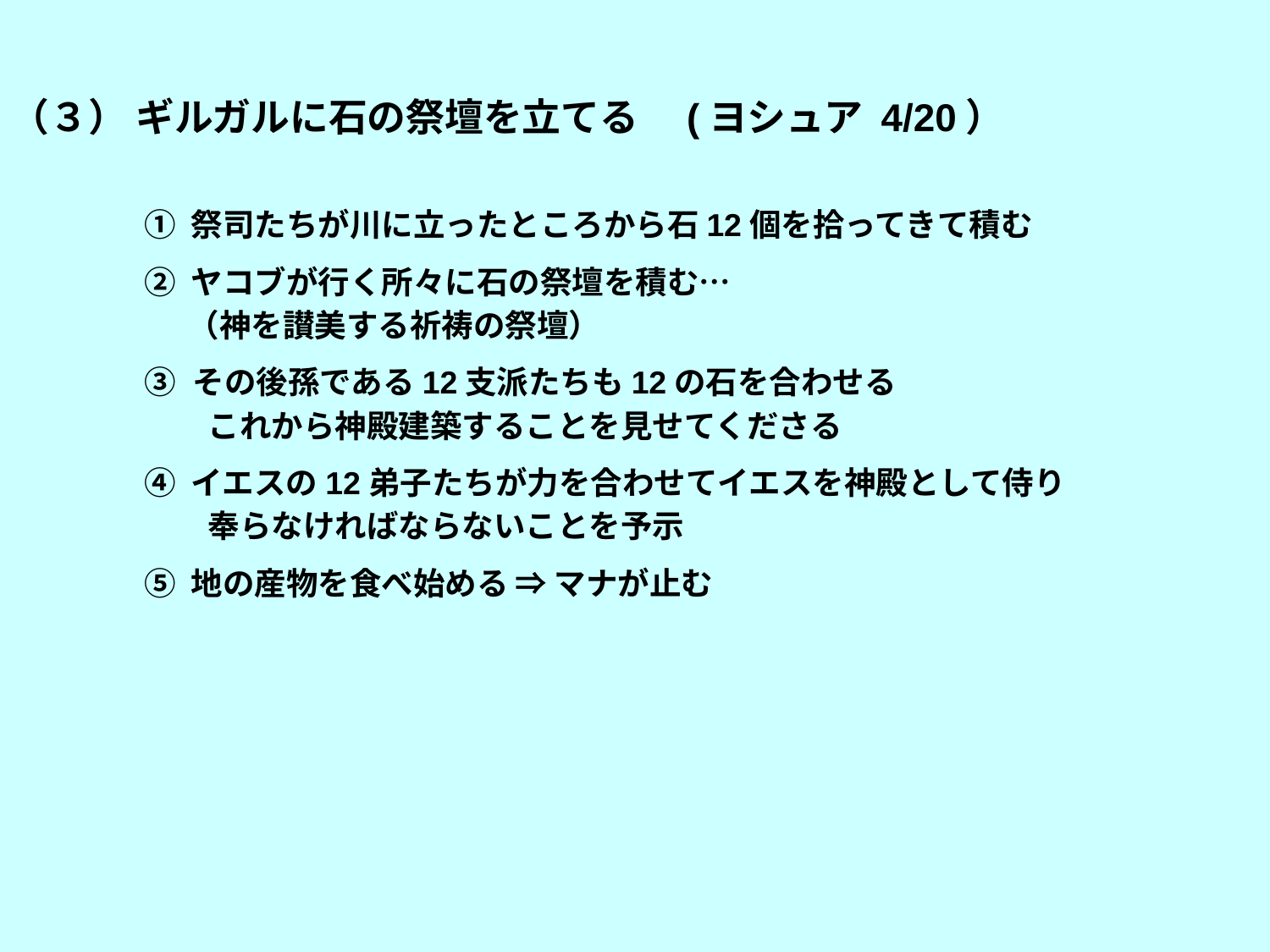

（３） ギルガルに石の祭壇を立てる　(ヨシュア 4/20）
① 祭司たちが川に立ったところから石12個を拾ってきて積む
② ヤコブが行く所々に石の祭壇を積む…
    （神を讃美する祈祷の祭壇）
③ その後孫である12支派たちも12の石を合わせる
　　これから神殿建築することを見せてくださる
④ イエスの12弟子たちが力を合わせてイエスを神殿として侍り
　　奉らなければならないことを予示
⑤ 地の産物を食べ始める ⇒ マナが止む